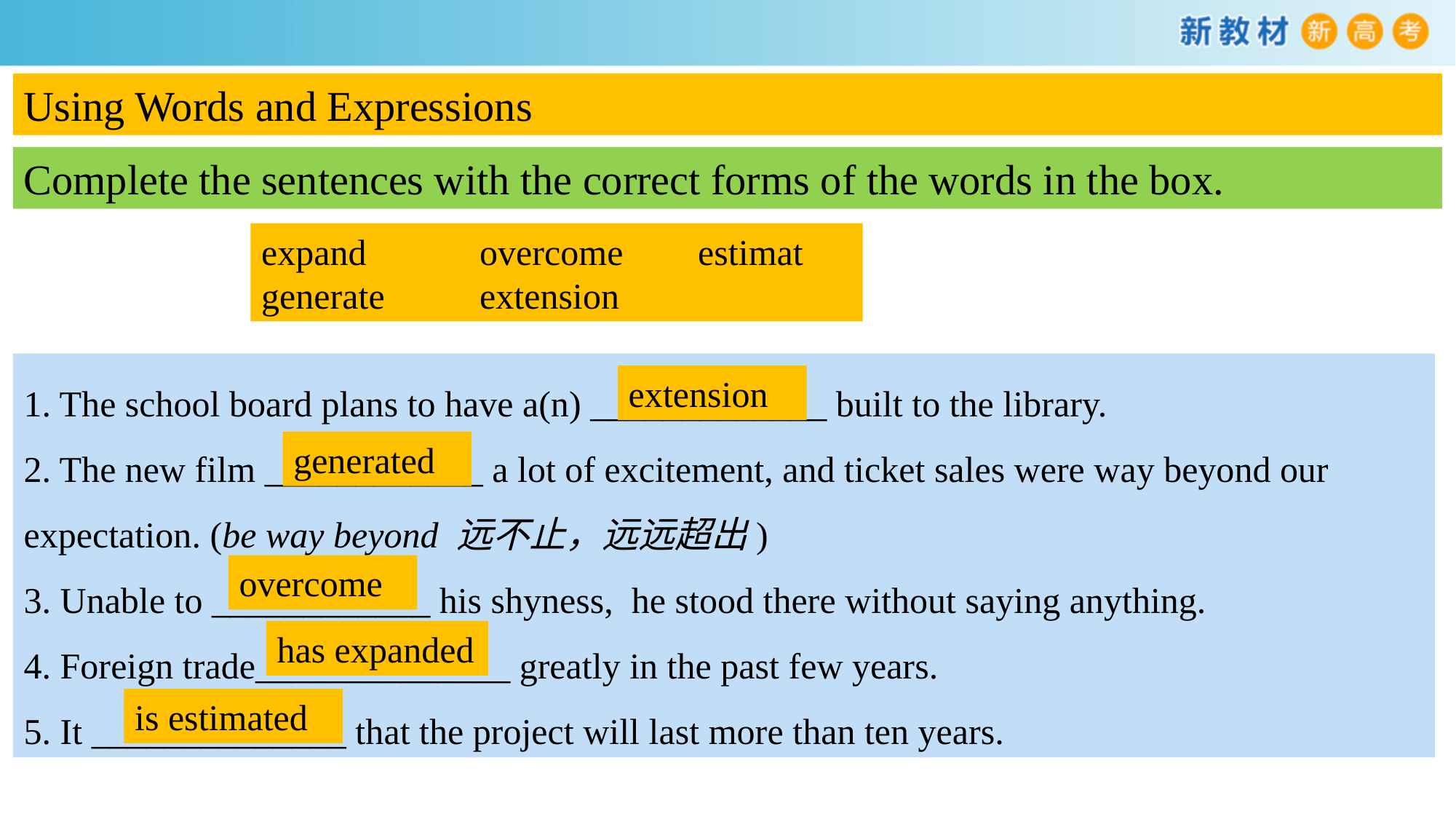

Using Words and Expressions
Complete the sentences with the correct forms of the words in the box.
expand		overcome	estimat
generate	extension
1. The school board plans to have a(n) _____________ built to the library.
2. The new film ____________ a lot of excitement, and ticket sales were way beyond our  expectation. (be way beyond 远不止，远远超出)
3. Unable to ____________ his shyness,  he stood there without saying anything.
4. Foreign trade______________ greatly in the past few years.
5. It ______________ that the project will last more than ten years.
extension
generated
overcome
has expanded
is estimated